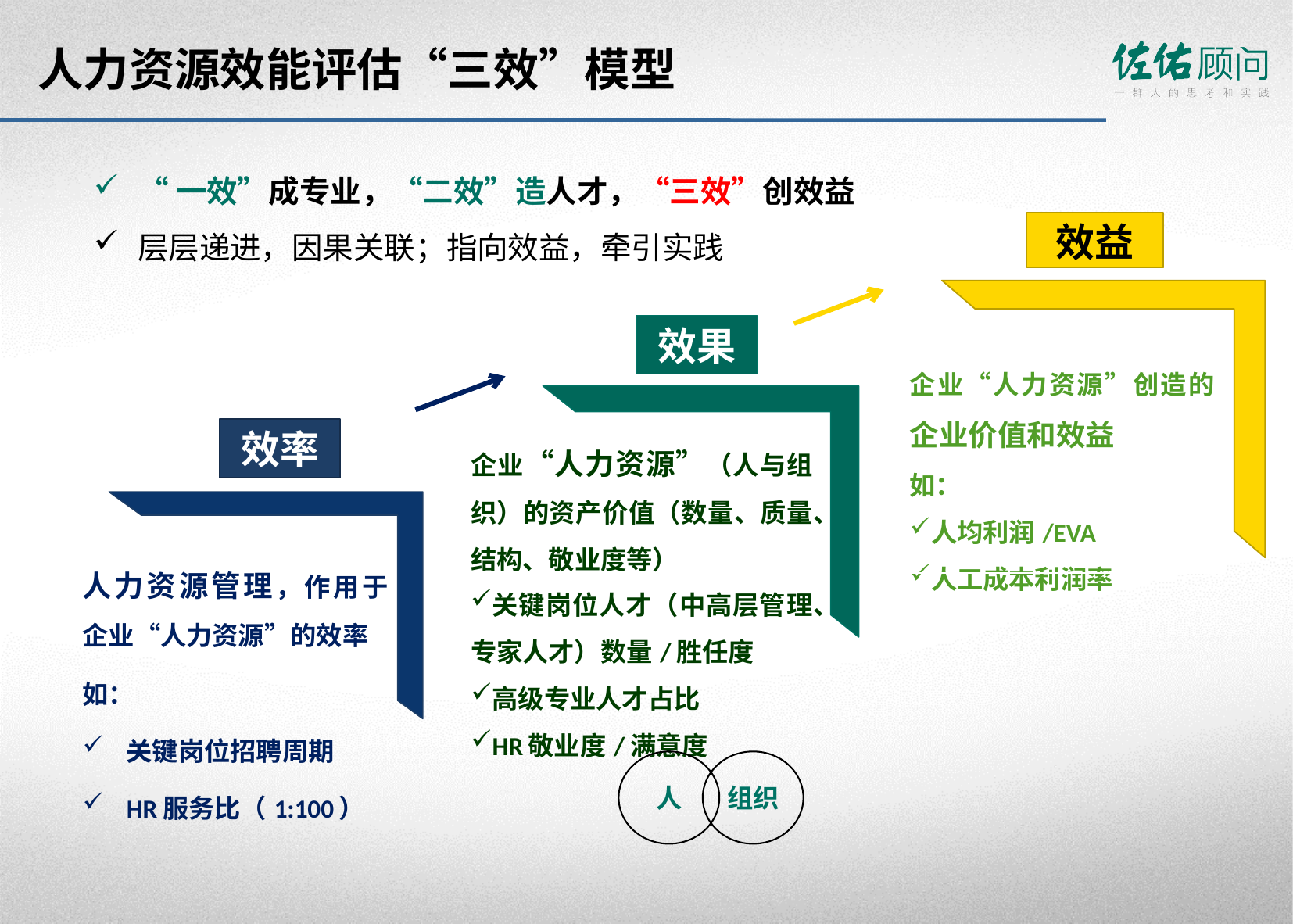

# 人力资源效能评估“三效”模型
“一效”成专业，“二效”造人才，“三效”创效益
层层递进，因果关联；指向效益，牵引实践
效益

效果

| 企业“人力资源”创造的企业价值和效益 |
| --- |
| 如： 人均利润/EVA 人工成本利润率 |
效率
| 企业“人力资源”（人与组织）的资产价值（数量、质量、结构、敬业度等） |
| --- |
| 关键岗位人才（中高层管理、专家人才）数量/胜任度 高级专业人才占比 HR敬业度/满意度 |

| 人力资源管理，作用于企业“人力资源”的效率 |
| --- |
| 如： 关键岗位招聘周期 HR服务比（1:100） |
人
组织